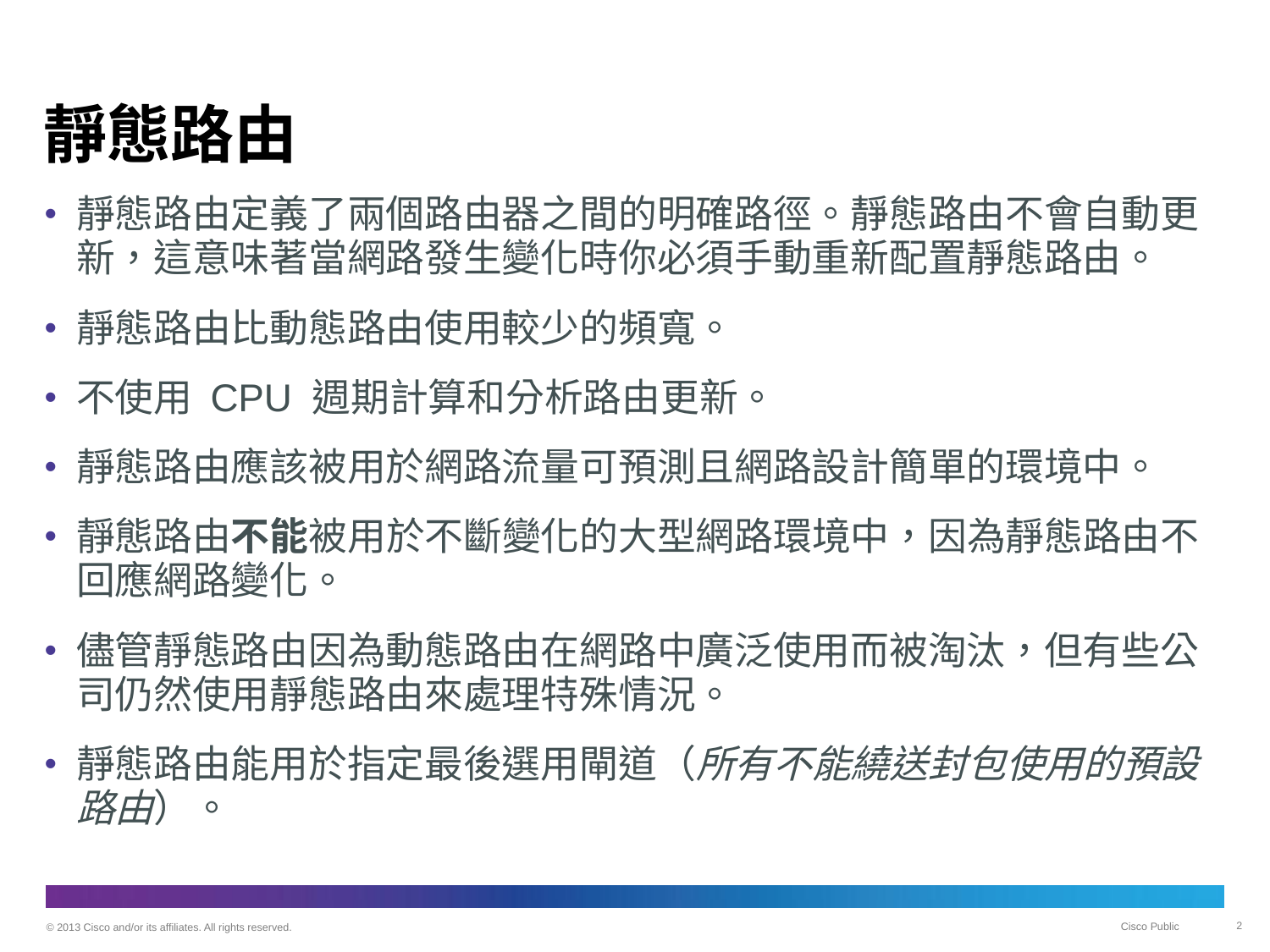

# 靜態路由
靜態路由定義了兩個路由器之間的明確路徑。靜態路由不會自動更新，這意味著當網路發生變化時你必須手動重新配置靜態路由。
靜態路由比動態路由使用較少的頻寬。
不使用 CPU 週期計算和分析路由更新。
靜態路由應該被用於網路流量可預測且網路設計簡單的環境中。
靜態路由不能被用於不斷變化的大型網路環境中，因為靜態路由不回應網路變化。
儘管靜態路由因為動態路由在網路中廣泛使用而被淘汰，但有些公司仍然使用靜態路由來處理特殊情況。
靜態路由能用於指定最後選用閘道（所有不能繞送封包使用的預設路由）。